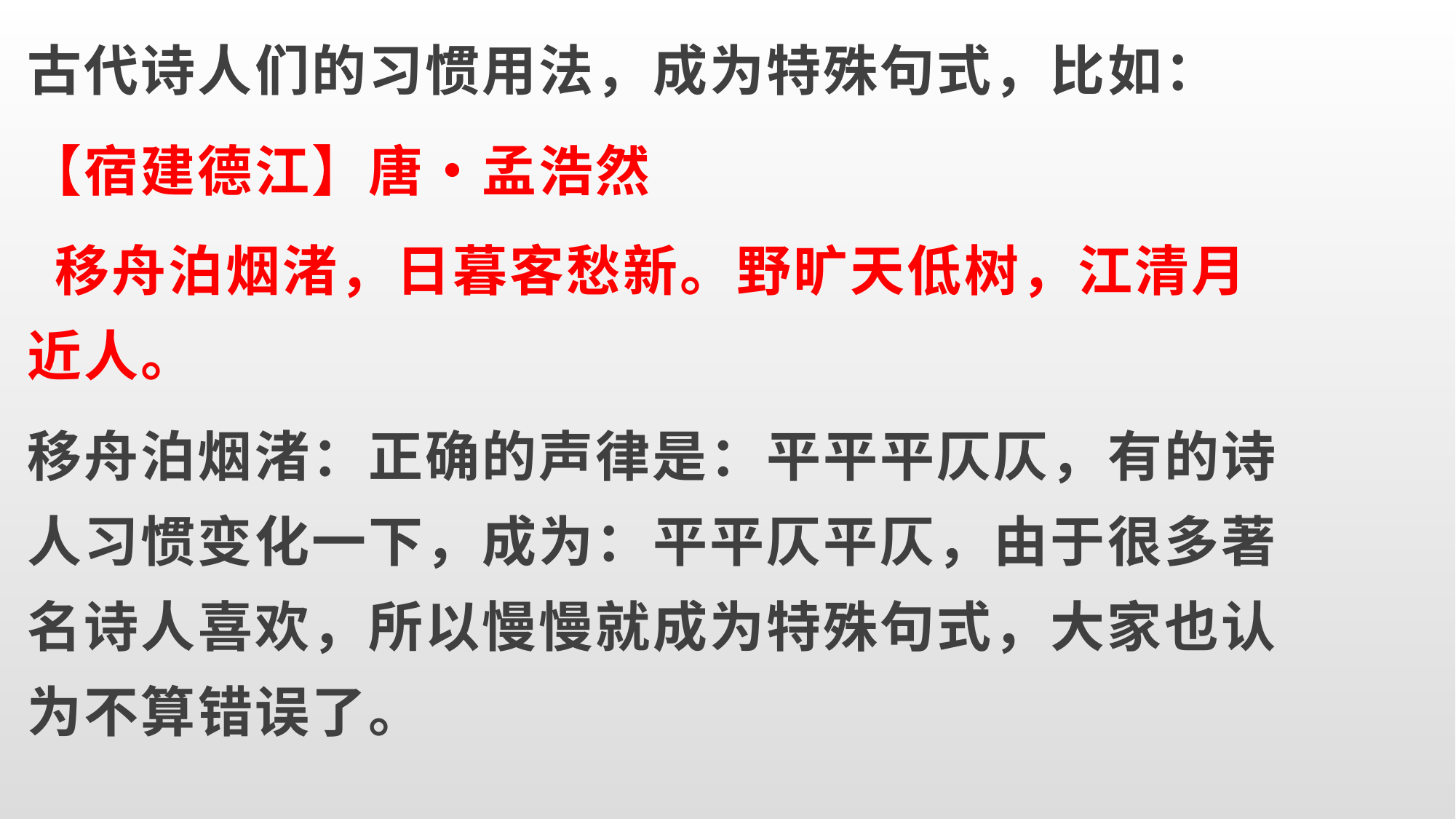

古代诗人们的习惯用法，成为特殊句式，比如：
【宿建德江】唐•孟浩然
 移舟泊烟渚，日暮客愁新。野旷天低树，江清月近人。
移舟泊烟渚：正确的声律是：平平平仄仄，有的诗人习惯变化一下，成为：平平仄平仄，由于很多著名诗人喜欢，所以慢慢就成为特殊句式，大家也认为不算错误了。